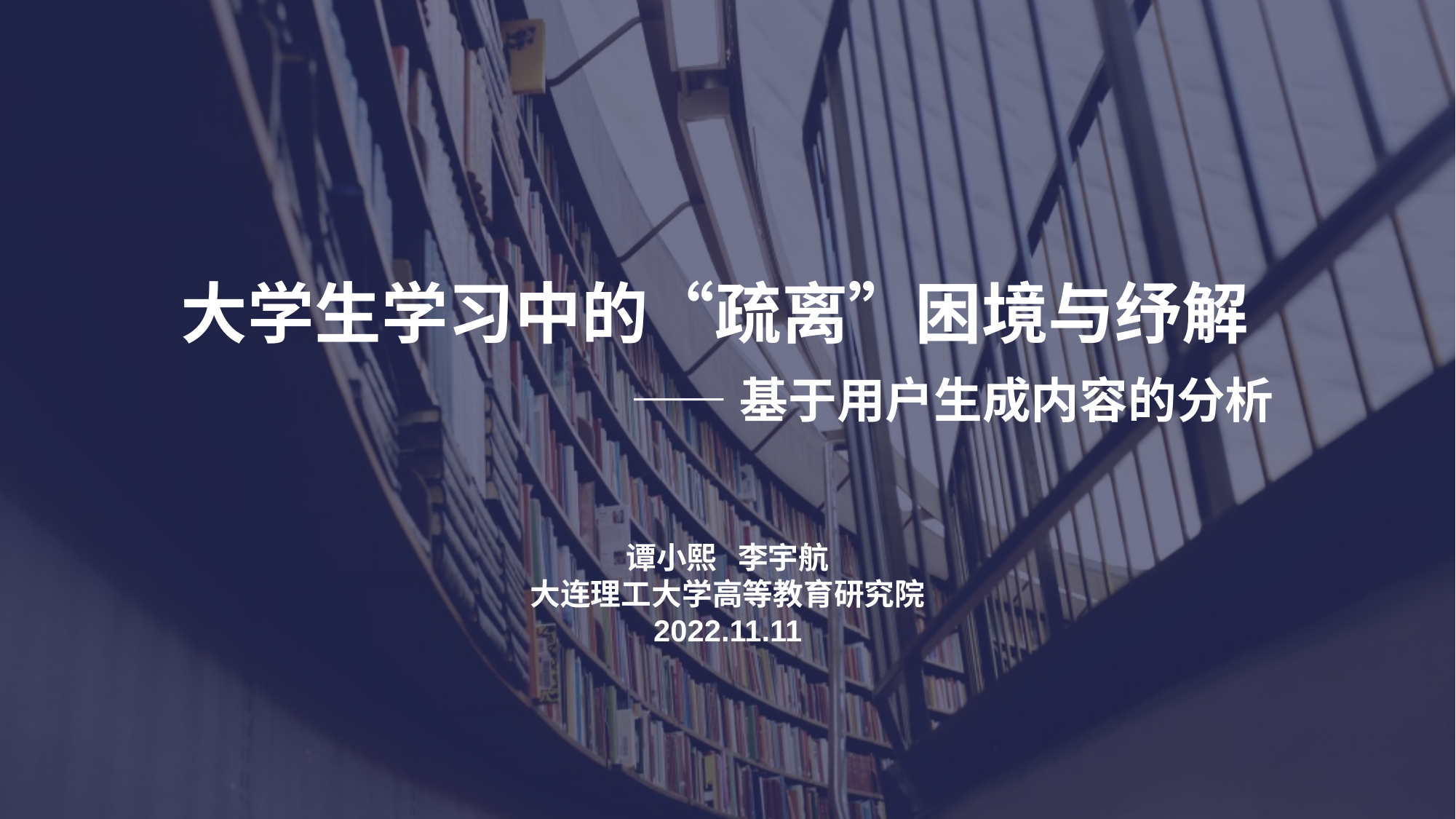

大学生学习中的“疏离”困境与纾解
         ——基于用户生成内容的分析
谭小熙   李宇航
大连理工大学高等教育研究院
2022.11.11